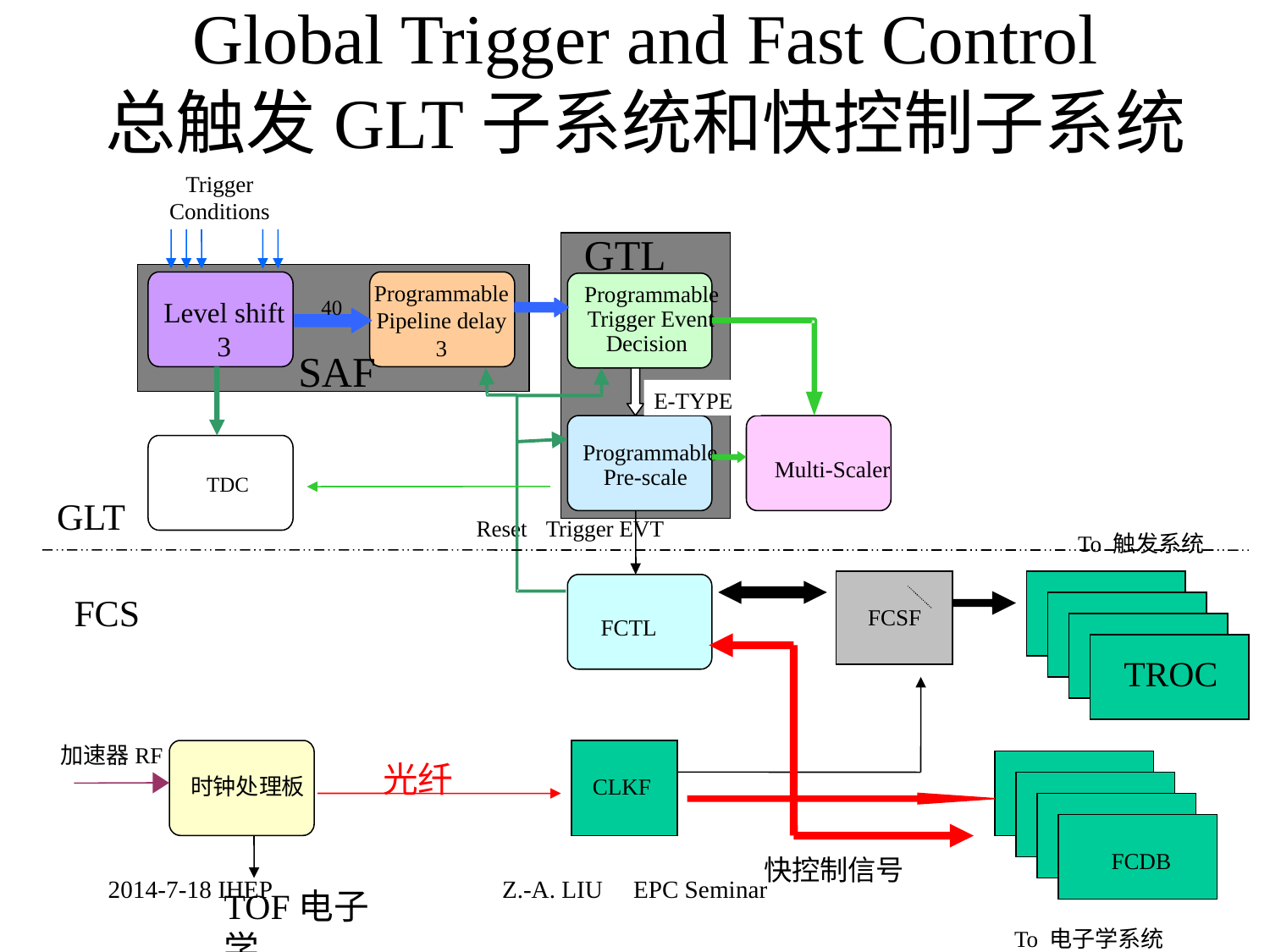

# Global Trigger and Fast Control 总触发GLT子系统和快控制子系统

Trigger
Conditions
GTL

Programmable
Pipeline delay
3
Programmable
Level shift
3
40

Trigger Event

Decision
SAF

E-TYPE

Programmable

Multi-Scaler
Pre-scale
TDC
GLT

Reset
Trigger EVT
To 触发系统

FCS

FCSF

FCTL

TROC

加速器RF

光纤

时钟处理板
CLKF

快控制信号
FCDB
2014-7-18 IHEP
55
Z.-A. LIU     EPC Seminar
TOF电子学
To 电子学系统